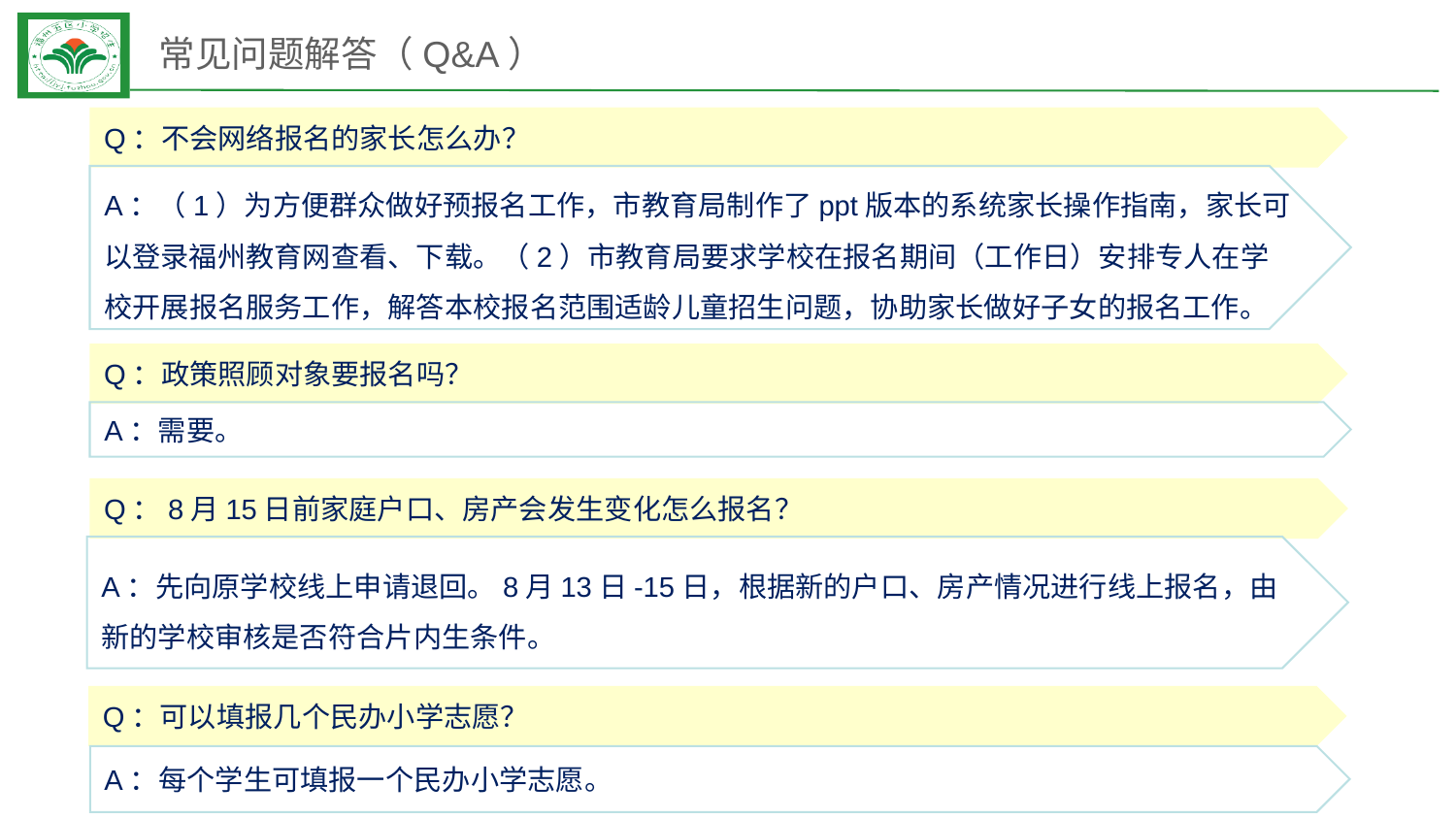

# 常见问题解答（Q&A）
Q：不会网络报名的家长怎么办？
A：（1）为方便群众做好预报名工作，市教育局制作了ppt版本的系统家长操作指南，家长可以登录福州教育网查看、下载。（2）市教育局要求学校在报名期间（工作日）安排专人在学校开展报名服务工作，解答本校报名范围适龄儿童招生问题，协助家长做好子女的报名工作。
Q：政策照顾对象要报名吗？

A：需要。

Q：8月15日前家庭户口、房产会发生变化怎么报名？
A：先向原学校线上申请退回。8月13日-15日，根据新的户口、房产情况进行线上报名，由新的学校审核是否符合片内生条件。
Q：可以填报几个民办小学志愿？
A：每个学生可填报一个民办小学志愿。